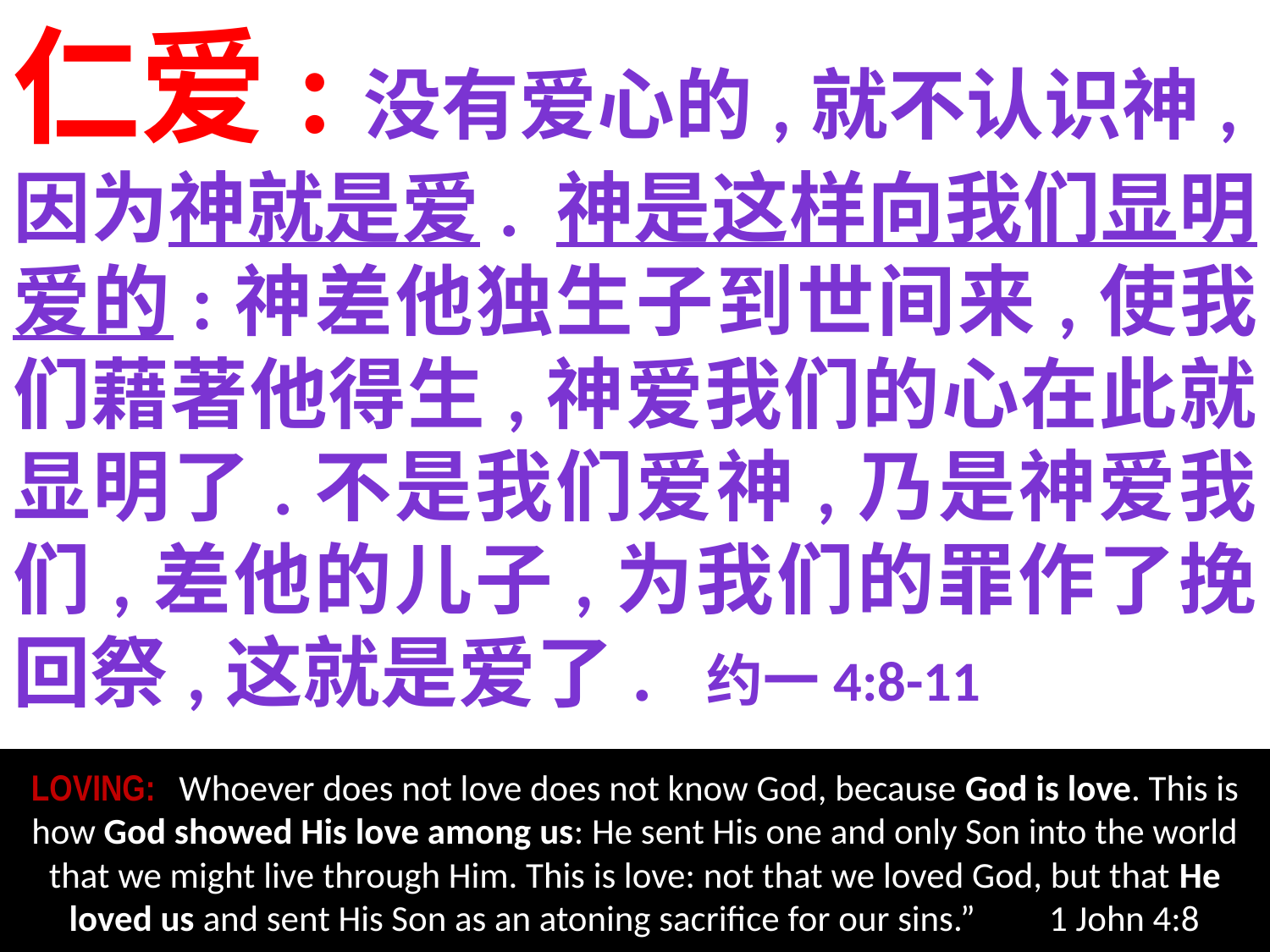

# 仁爱:没有爱心的,就不认识神,因为神就是爱. 神是这样向我们显明爱的:神差他独生子到世间来,使我们藉著他得生,神爱我们的心在此就显明了.不是我们爱神,乃是神爱我们,差他的儿子,为我们的罪作了挽回祭,这就是爱了.  约一4:8-11
LOVING: “Whoever does not love does not know God, because God is love. This is how God showed His love among us: He sent His one and only Son into the world that we might live through Him. This is love: not that we loved God, but that He loved us and sent His Son as an atoning sacrifice for our sins.”         1 John 4:8